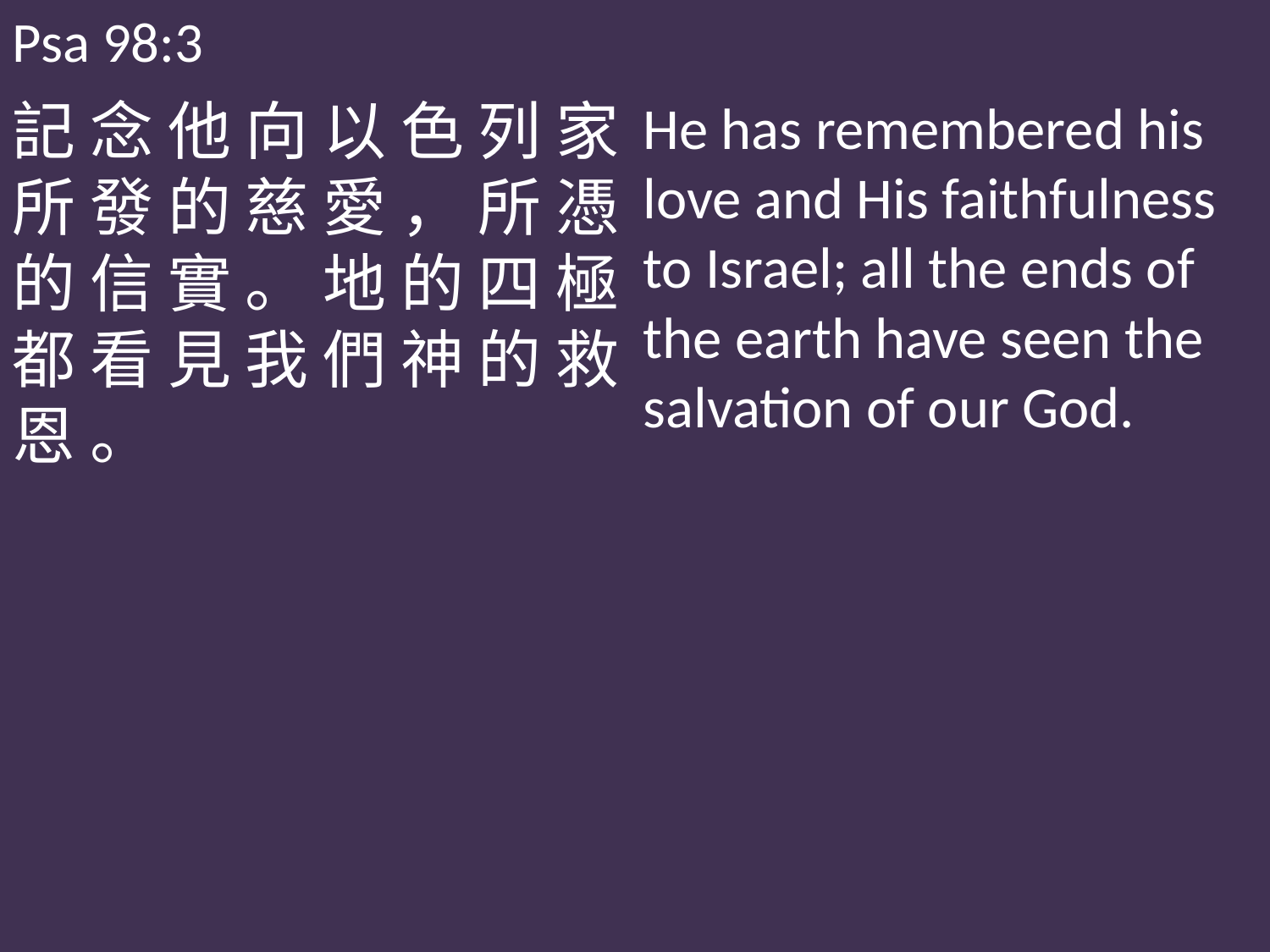

Psa 98:3
記 念 他 向 以 色 列 家 所 發 的 慈 愛 ， 所 憑 的 信 實 。 地 的 四 極 都 看 見 我 們 神 的 救 恩 。
He has remembered his love and His faithfulness to Israel; all the ends of the earth have seen the salvation of our God.